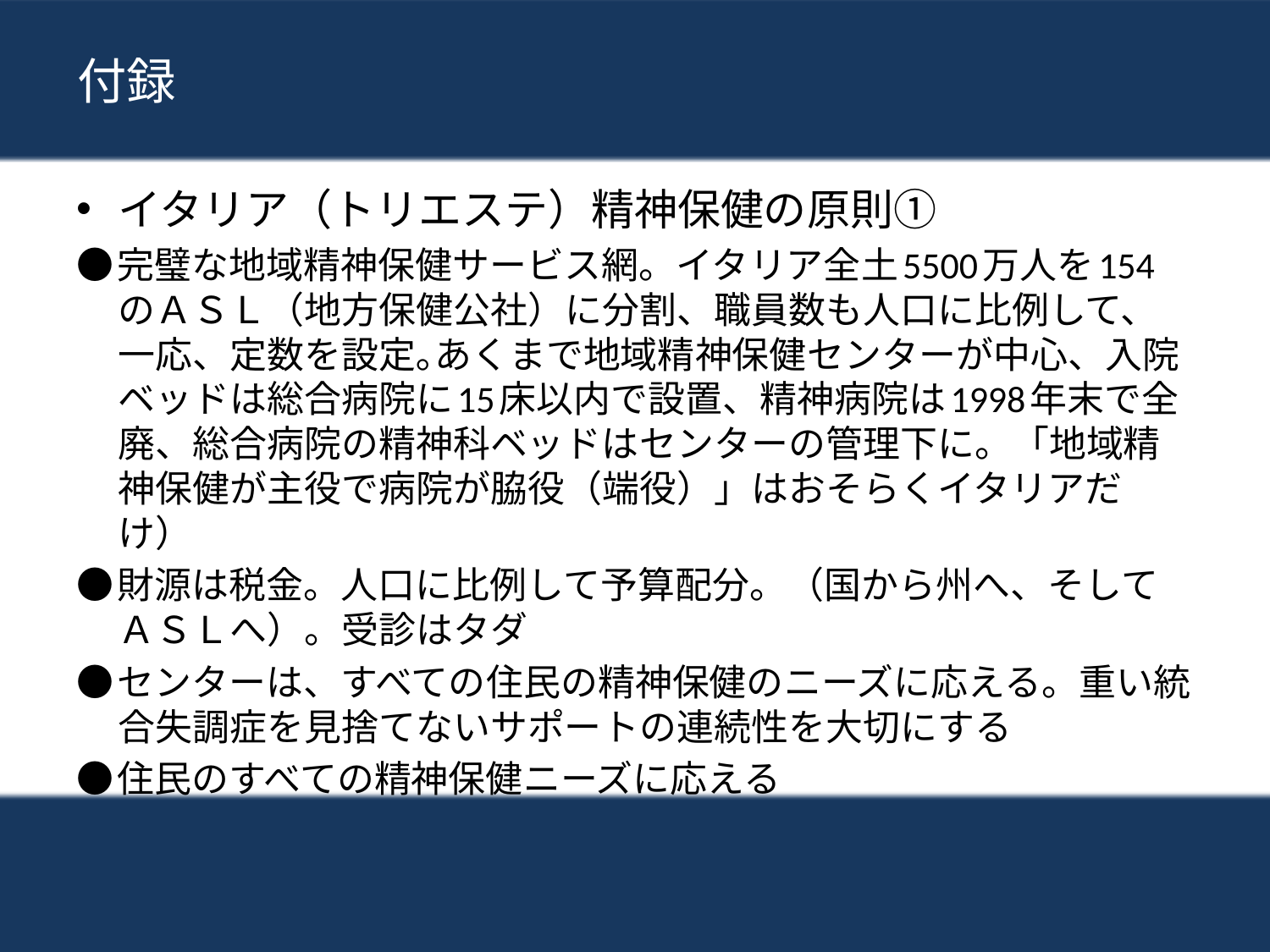

付録
イタリア（トリエステ）精神保健の原則①
●完璧な地域精神保健サービス網。イタリア全土5500万人を154のＡＳＬ（地方保健公社）に分割、職員数も人口に比例して、一応、定数を設定｡あくまで地域精神保健センターが中心、入院ベッドは総合病院に15床以内で設置、精神病院は1998年末で全廃、総合病院の精神科ベッドはセンターの管理下に。「地域精神保健が主役で病院が脇役（端役）」はおそらくイタリアだけ）
●財源は税金。人口に比例して予算配分。（国から州へ、そしてＡＳＬへ）。受診はタダ
●センターは、すべての住民の精神保健のニーズに応える。重い統合失調症を見捨てないサポートの連続性を大切にする
●住民のすべての精神保健ニーズに応える